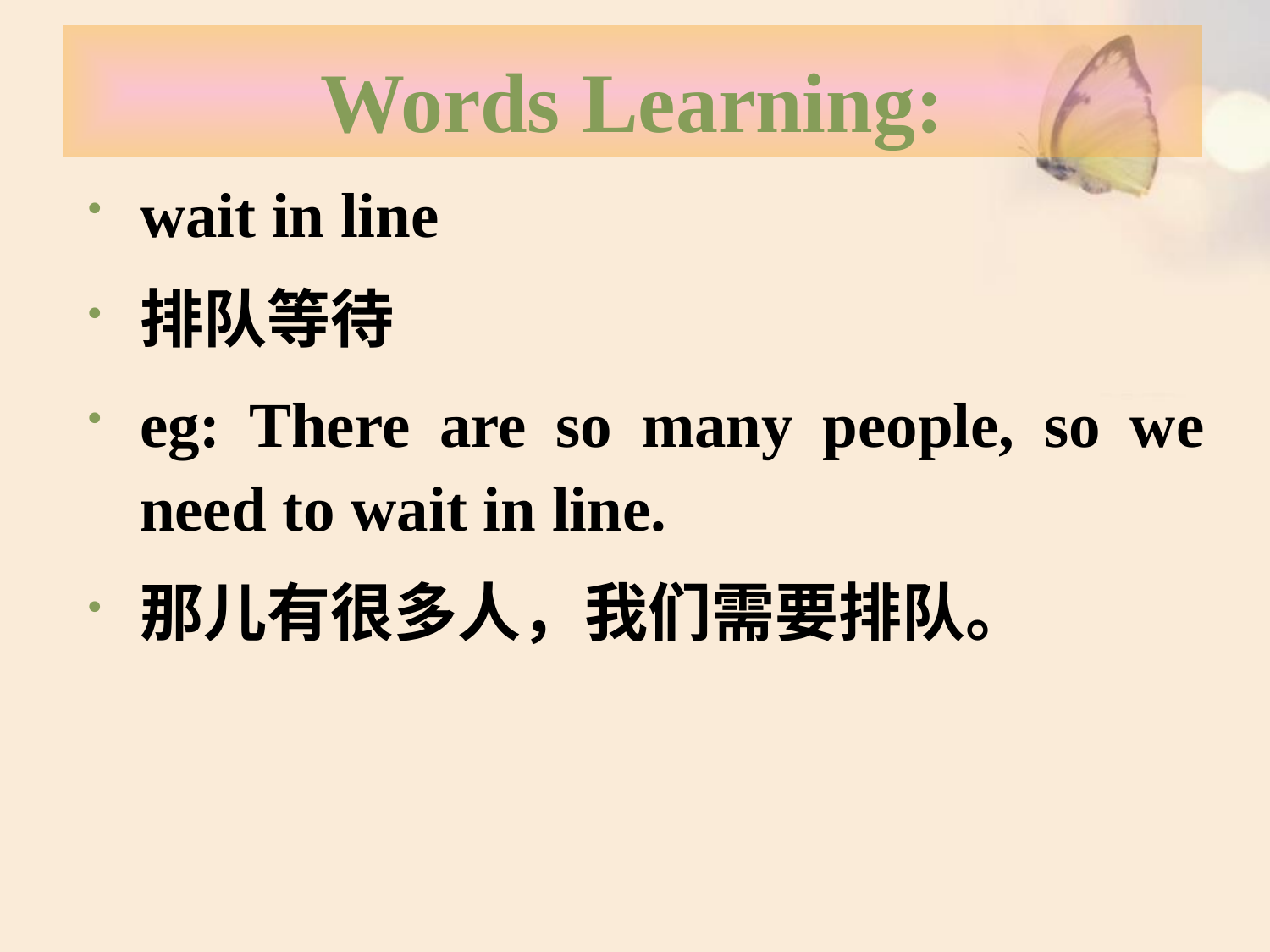

# Words Learning:
wait in line
排队等待
eg: There are so many people, so we need to wait in line.
那儿有很多人，我们需要排队。